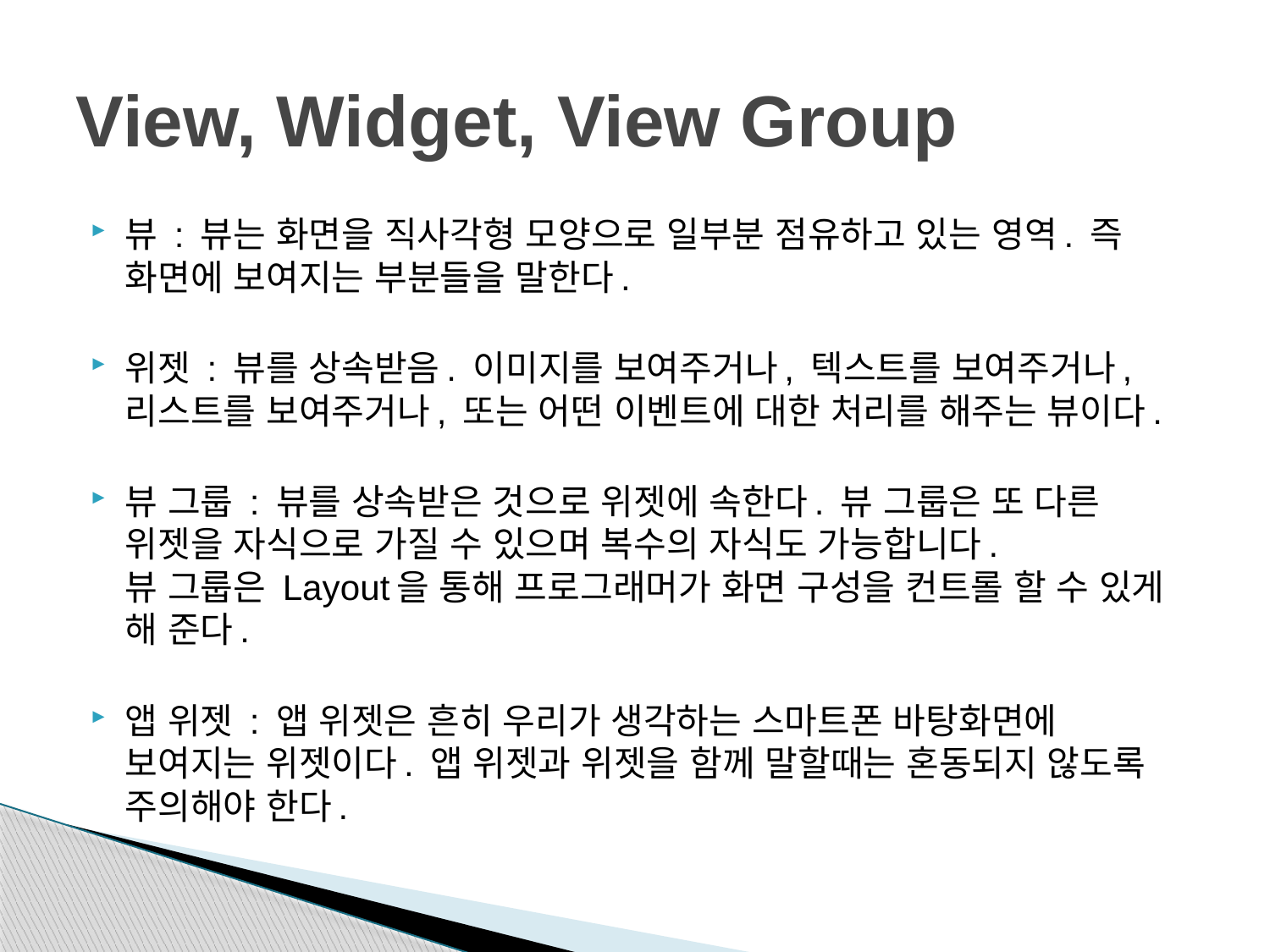

# View, Widget, View Group
뷰 : 뷰는 화면을 직사각형 모양으로 일부분 점유하고 있는 영역. 즉 화면에 보여지는 부분들을 말한다.
위젯 : 뷰를 상속받음. 이미지를 보여주거나, 텍스트를 보여주거나, 리스트를 보여주거나, 또는 어떤 이벤트에 대한 처리를 해주는 뷰이다.
뷰 그룹 : 뷰를 상속받은 것으로 위젯에 속한다. 뷰 그룹은 또 다른 위젯을 자식으로 가질 수 있으며 복수의 자식도 가능합니다.
뷰 그룹은 Layout을 통해 프로그래머가 화면 구성을 컨트롤 할 수 있게 해 준다.
앱 위젯 : 앱 위젯은 흔히 우리가 생각하는 스마트폰 바탕화면에 보여지는 위젯이다. 앱 위젯과 위젯을 함께 말할때는 혼동되지 않도록 주의해야 한다.